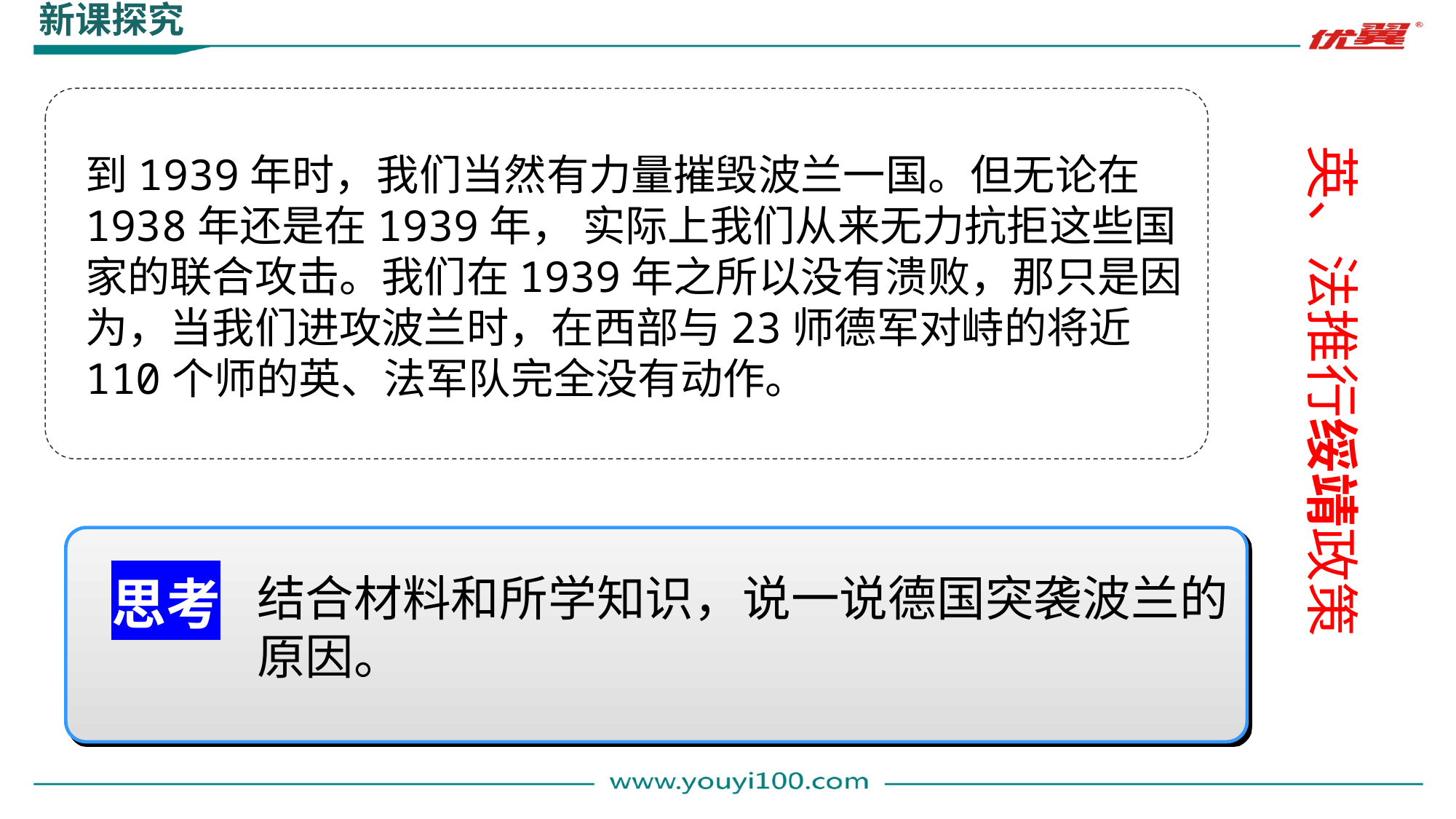

新课探究

英、法推行绥靖政策
到1939年时，我们当然有力量摧毁波兰一国。但无论在1938年还是在1939年， 实际上我们从来无力抗拒这些国家的联合攻击。我们在1939年之所以没有溃败，那只是因为，当我们进攻波兰时，在西部与23师德军对峙的将近110个师的英、法军队完全没有动作。

结合材料和所学知识，说一说德国突袭波兰的原因。
思考

6